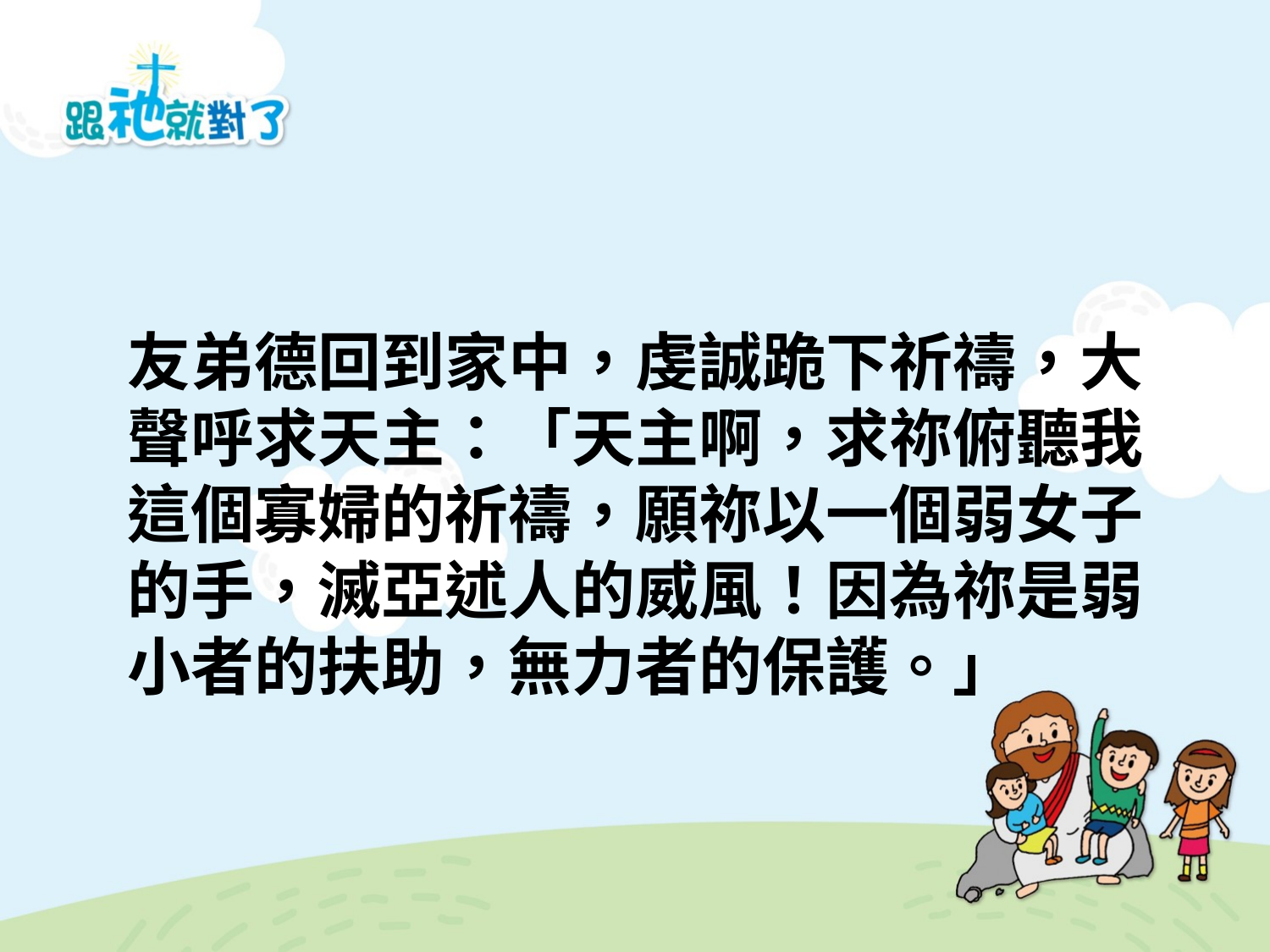

友弟德回到家中，虔誠跪下祈禱，大聲呼求天主：「天主啊，求祢俯聽我這個寡婦的祈禱，願祢以一個弱女子的手，滅亞述人的威風！因為祢是弱小者的扶助，無力者的保護。」